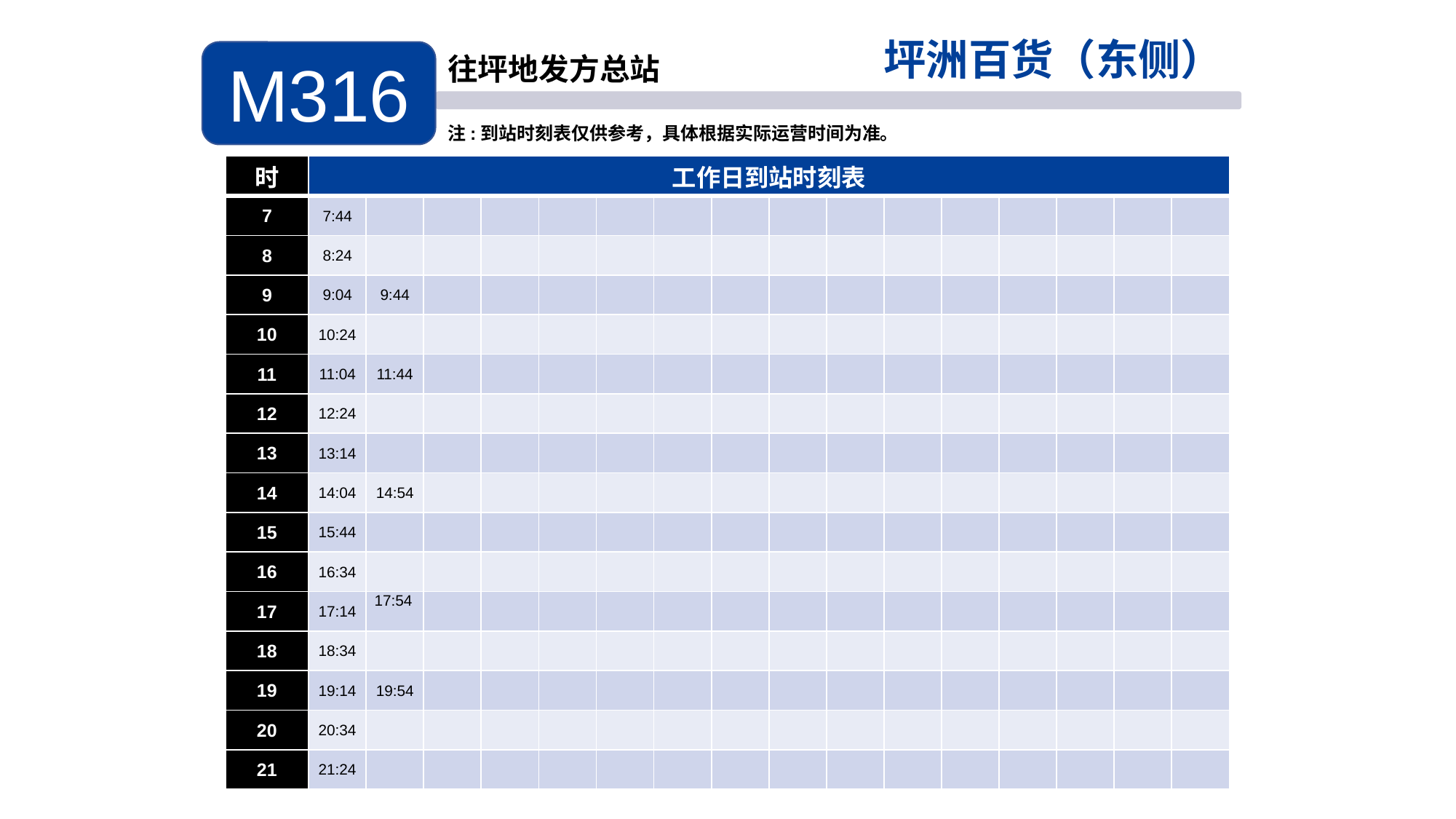

坪洲百货（东侧）
M316
往坪地发方总站

注:到站时刻表仅供参考，具体根据实际运营时间为准。
| 时 | 工作日到站时刻表 |  |  |  |  |  |  |  |  |  |  |  |  |  |  |  |
| --- | --- | --- | --- | --- | --- | --- | --- | --- | --- | --- | --- | --- | --- | --- | --- | --- |
| 7 | 7:44 |  |  |  |  |  |  |  |  |  |  |  |  |  |  |  |
| 8 | 8:24 |  |  |  |  |  |  |  |  |  |  |  |  |  |  |  |
| 9 | 9:04 | 9:44 |  |  |  |  |  |  |  |  |  |  |  |  |  |  |
| 10 | 10:24 |  |  |  |  |  |  |  |  |  |  |  |  |  |  |  |
| 11 | 11:04 | 11:44 |  |  |  |  |  |  |  |  |  |  |  |  |  |  |
| 12 | 12:24 |  |  |  |  |  |  |  |  |  |  |  |  |  |  |  |
| 13 | 13:14 |  |  |  |  |  |  |  |  |  |  |  |  |  |  |  |
| 14 | 14:04 | 14:54 |  |  |  |  |  |  |  |  |  |  |  |  |  |  |
| 15 | 15:44 |  |  |  |  |  |  |  |  |  |  |  |  |  |  |  |
| 16 | 16:34 |  |  |  |  |  |  |  |  |  |  |  |  |  |  |  |
| 17 | 17:14 | 17:54 |  |  |  |  |  |  |  |  |  |  |  |  |  |  |
| 18 | 18:34 |  |  |  |  |  |  |  |  |  |  |  |  |  |  |  |
| 19 | 19:14 | 19:54 |  |  |  |  |  |  |  |  |  |  |  |  |  |  |
| 20 | 20:34 |  |  |  |  |  |  |  |  |  |  |  |  |  |  |  |
| 21 | 21:24 |  |  |  |  |  |  |  |  |  |  |  |  |  |  |  |